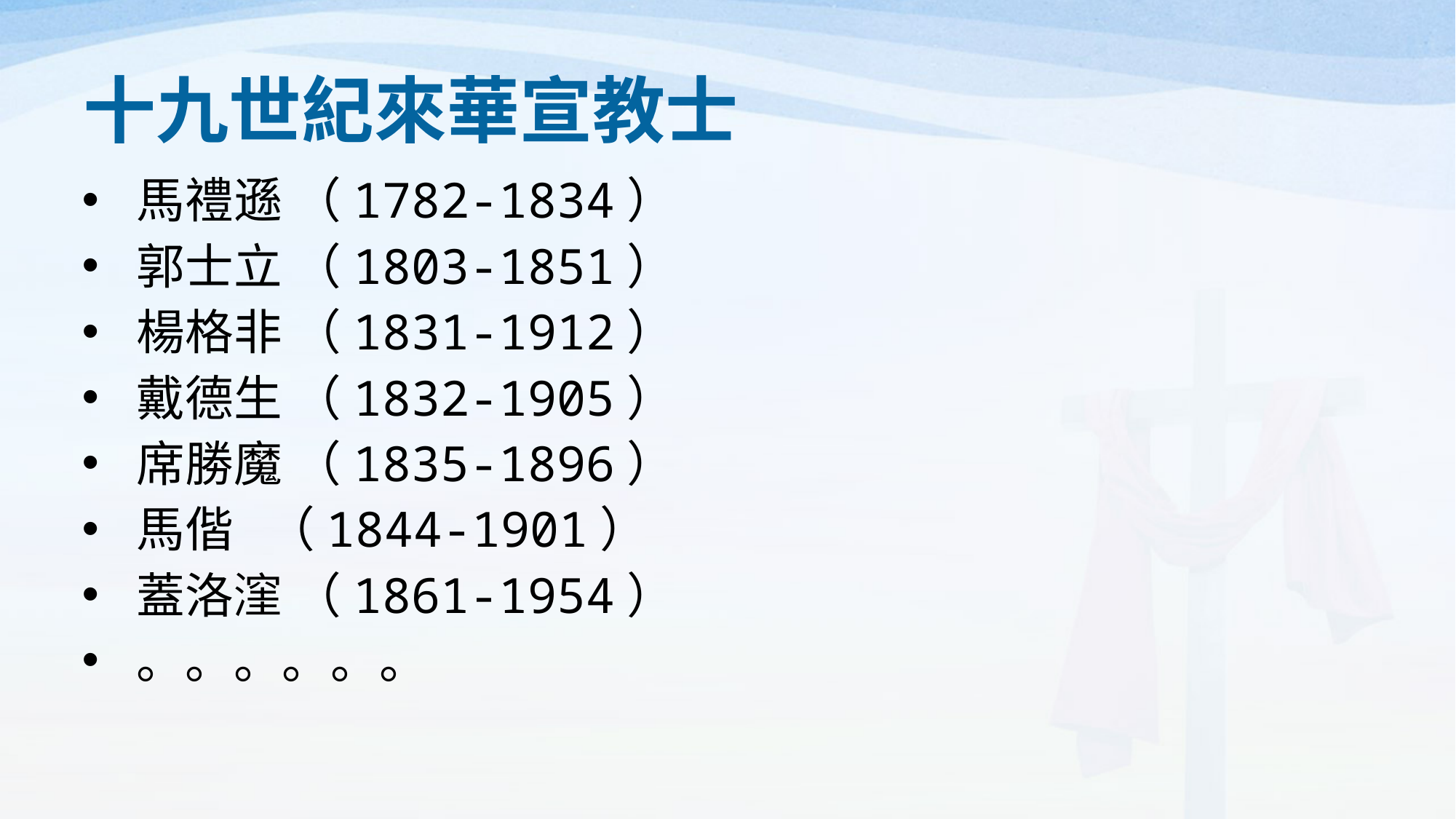

# 十九世紀來華宣教士
馬禮遜 （1782-1834）
郭士立 （1803-1851）
楊格非 （1831-1912）
戴德生 （1832-1905）
席勝魔 （1835-1896）
馬偕   （1844-1901）
蓋洛漥 （1861-1954）
。。。。。。